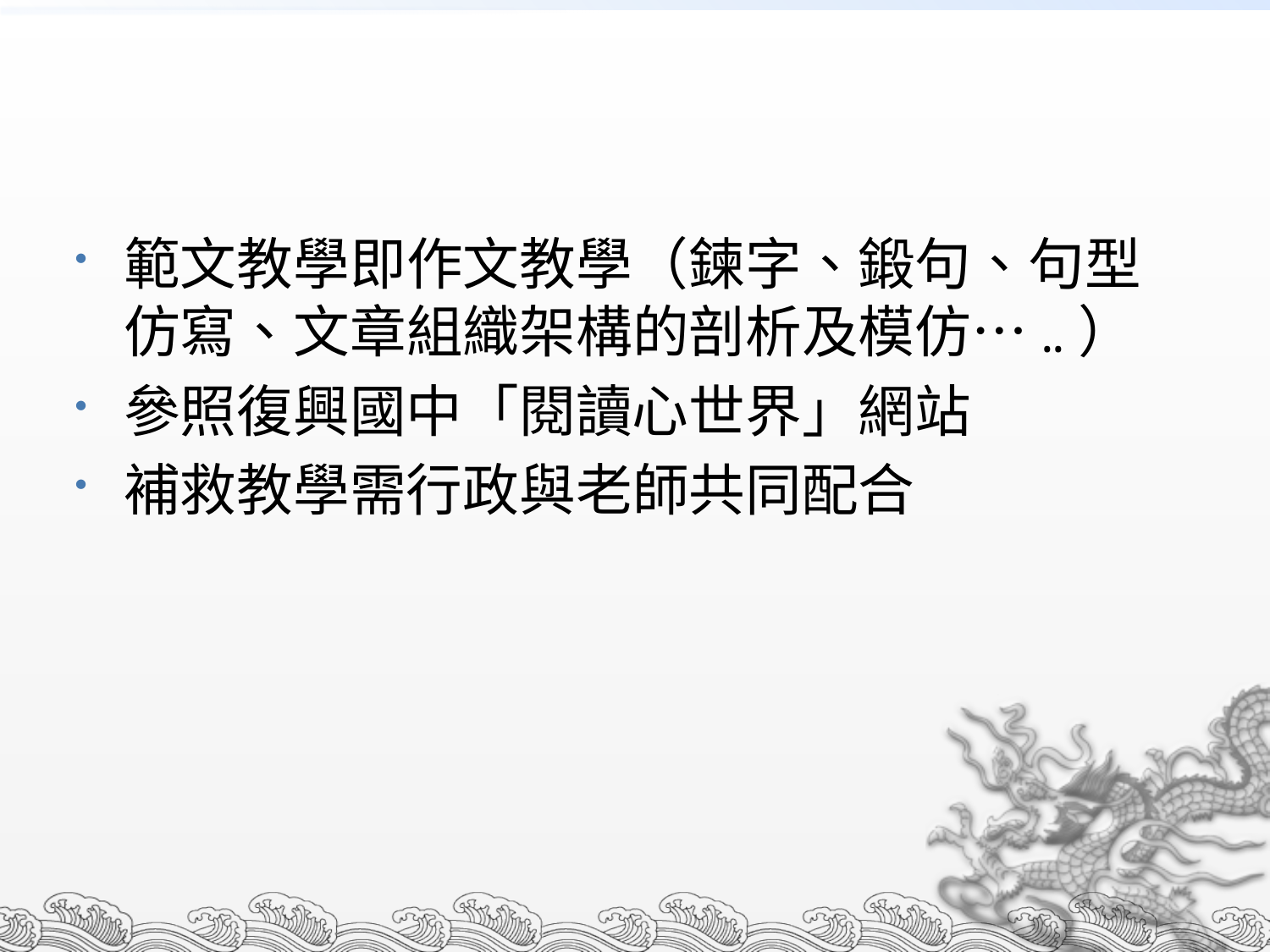

#
範文教學即作文教學（鍊字、鍛句、句型仿寫、文章組織架構的剖析及模仿…..）
參照復興國中「閱讀心世界」網站
補救教學需行政與老師共同配合